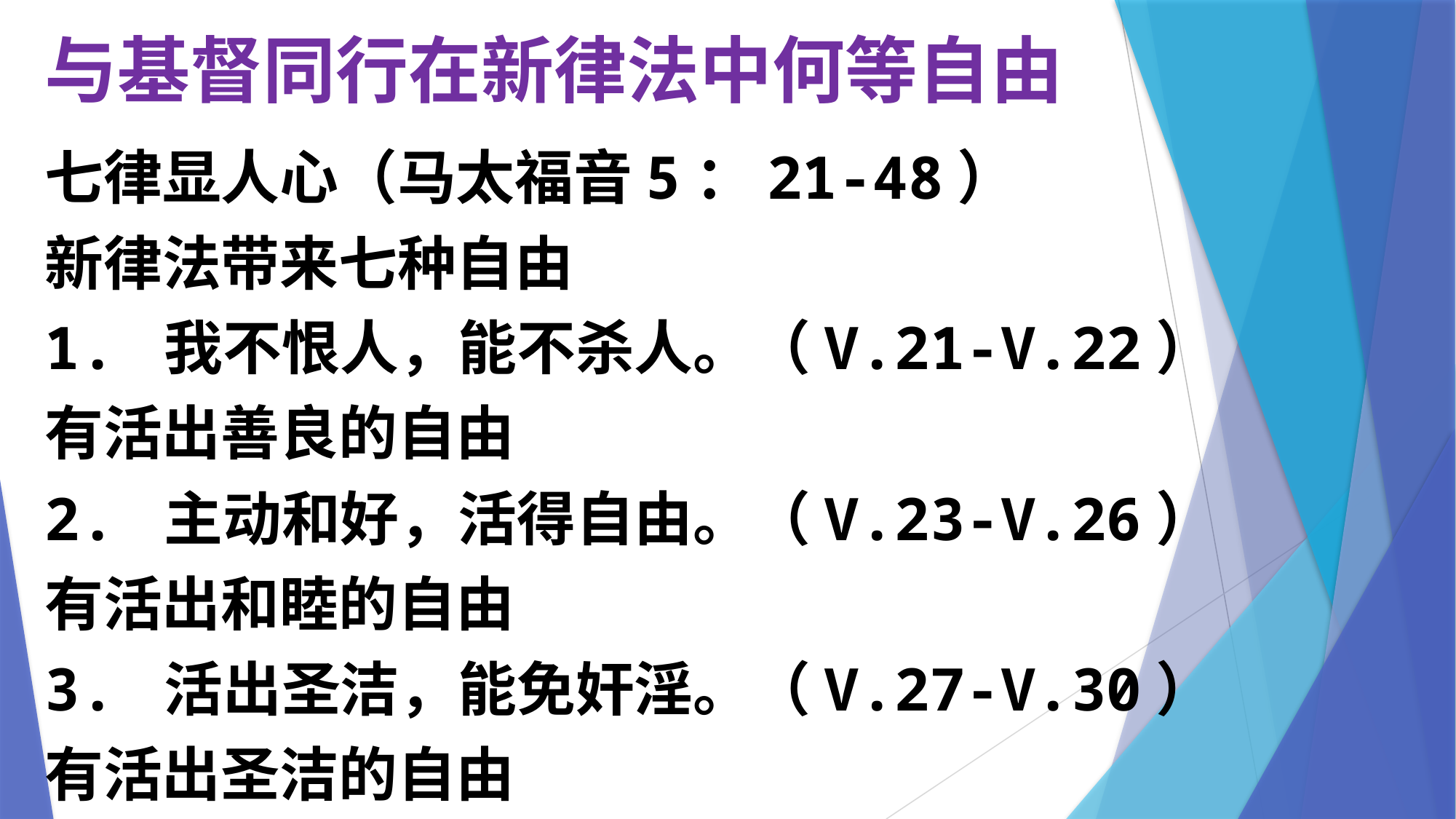

# 与基督同行在新律法中何等自由
七律显人心（马太福音5：21-48）
新律法带来七种自由
1. 我不恨人，能不杀人。（V.21-V.22）
有活出善良的自由
2. 主动和好，活得自由。（V.23-V.26）
有活出和睦的自由
3. 活出圣洁，能免奸淫。（V.27-V.30）
有活出圣洁的自由